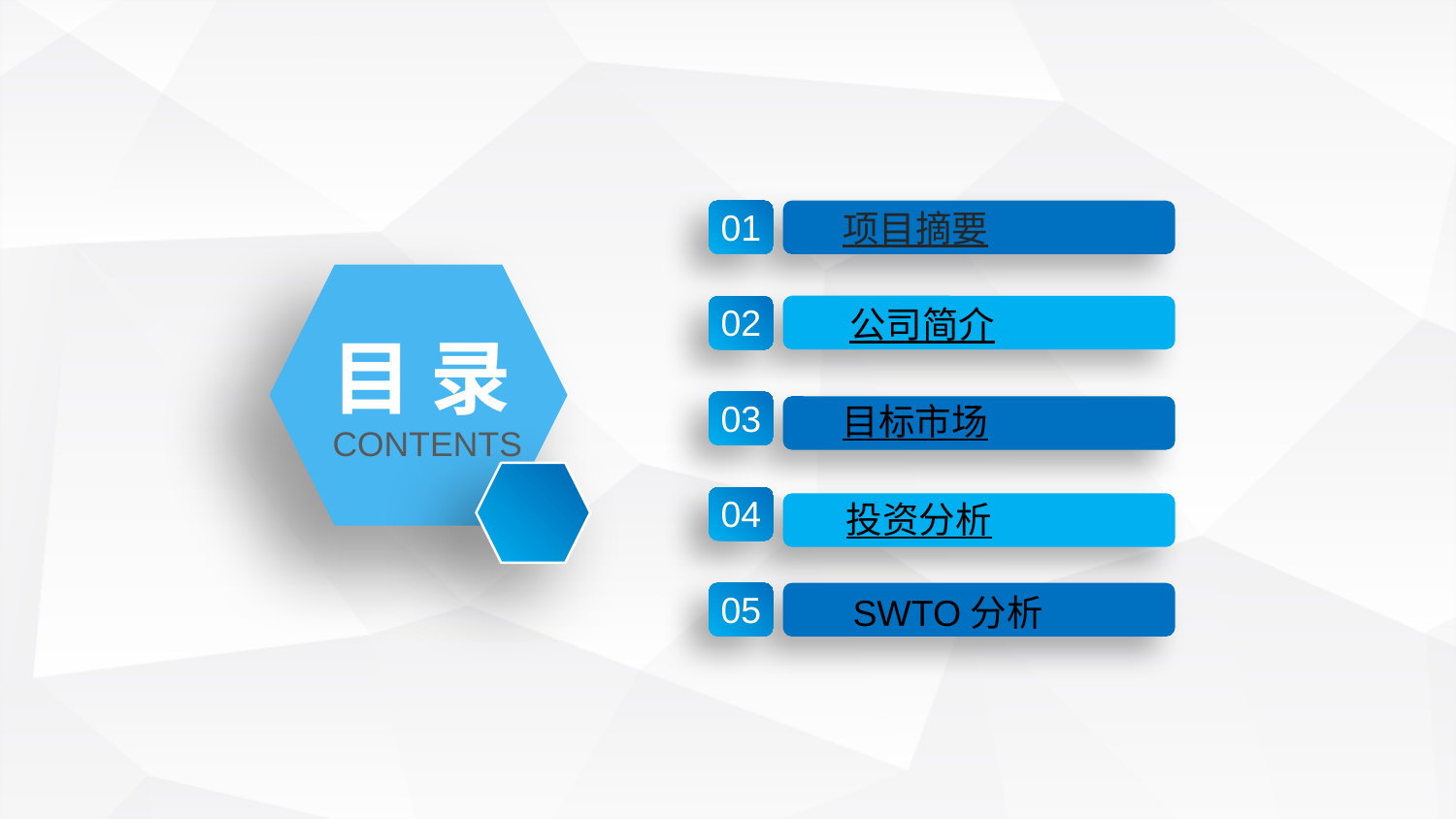

项目摘要

01

公司简介

02

目 录
03

目标市场

CONTENTS

04

投资分析

SWTO分析

05